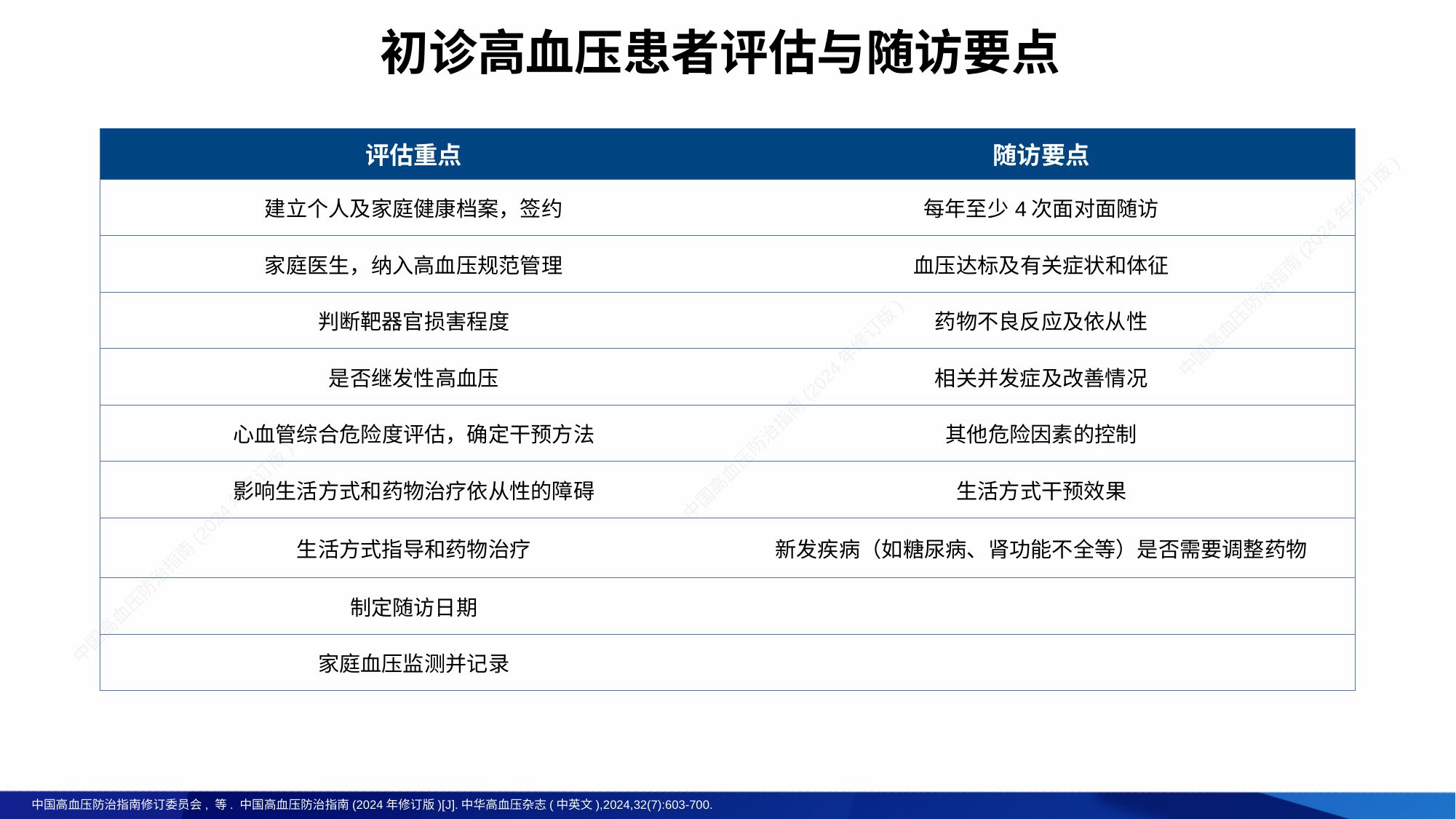

初诊高血压患者评估与随访要点
| 评估重点 | 随访要点 |
| --- | --- |
| 建立个人及家庭健康档案，签约 | 每年至少4次面对面随访 |
| 家庭医生，纳入高血压规范管理 | 血压达标及有关症状和体征 |
| 判断靶器官损害程度 | 药物不良反应及依从性 |
| 是否继发性高血压 | 相关并发症及改善情况 |
| 心血管综合危险度评估，确定干预方法 | 其他危险因素的控制 |
| 影响生活方式和药物治疗依从性的障碍 | 生活方式干预效果 |
| 生活方式指导和药物治疗 | 新发疾病（如糖尿病、肾功能不全等）是否需要调整药物 |
| 制定随访日期 |  |
| 家庭血压监测并记录 |  |